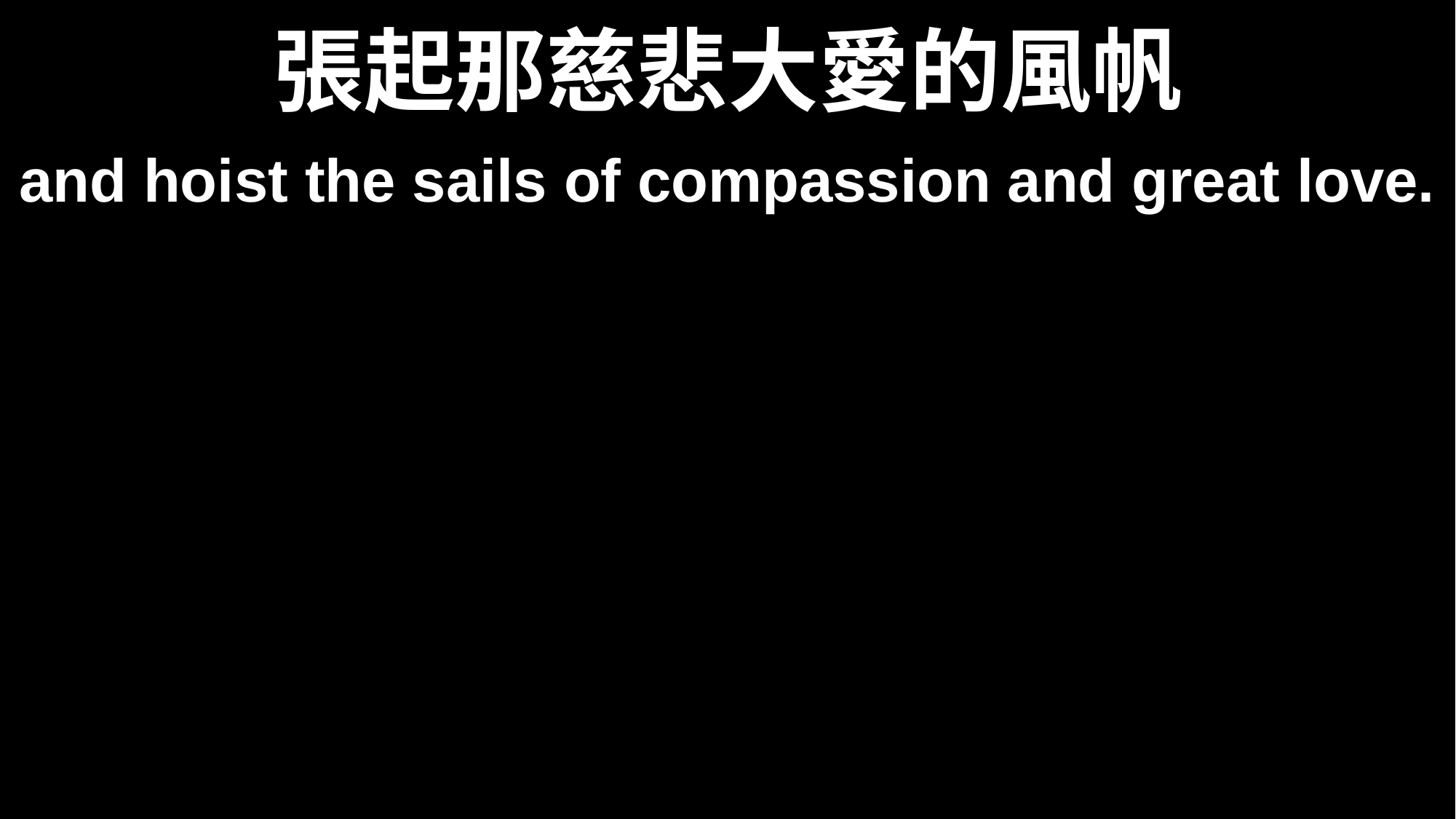

# 張起那慈悲大愛的風帆
and hoist the sails of compassion and great love.